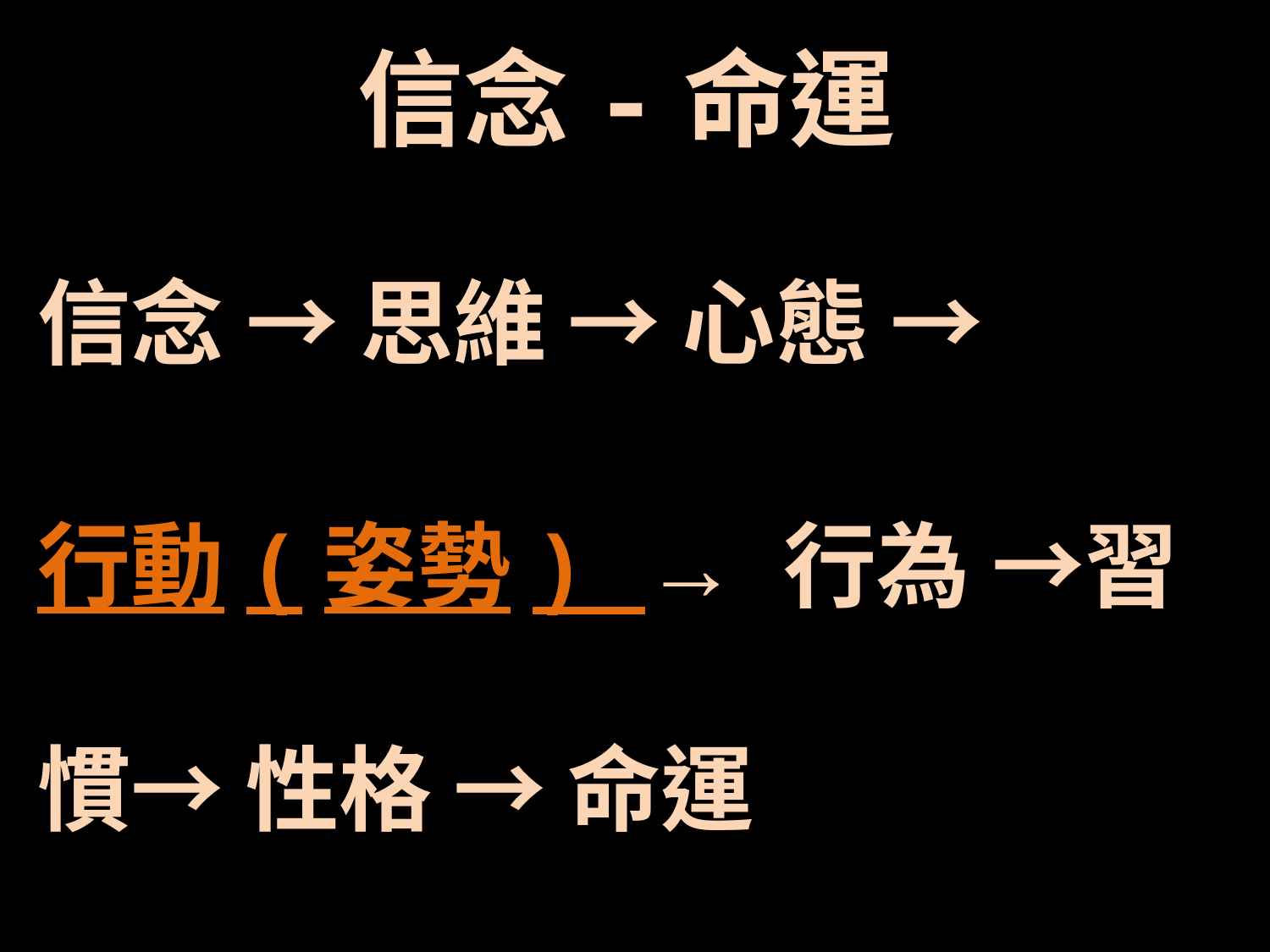

# 信念-命運
信念 → 思維 → 心態 →
行動(姿勢) → 行為 →習慣→ 性格 → 命運